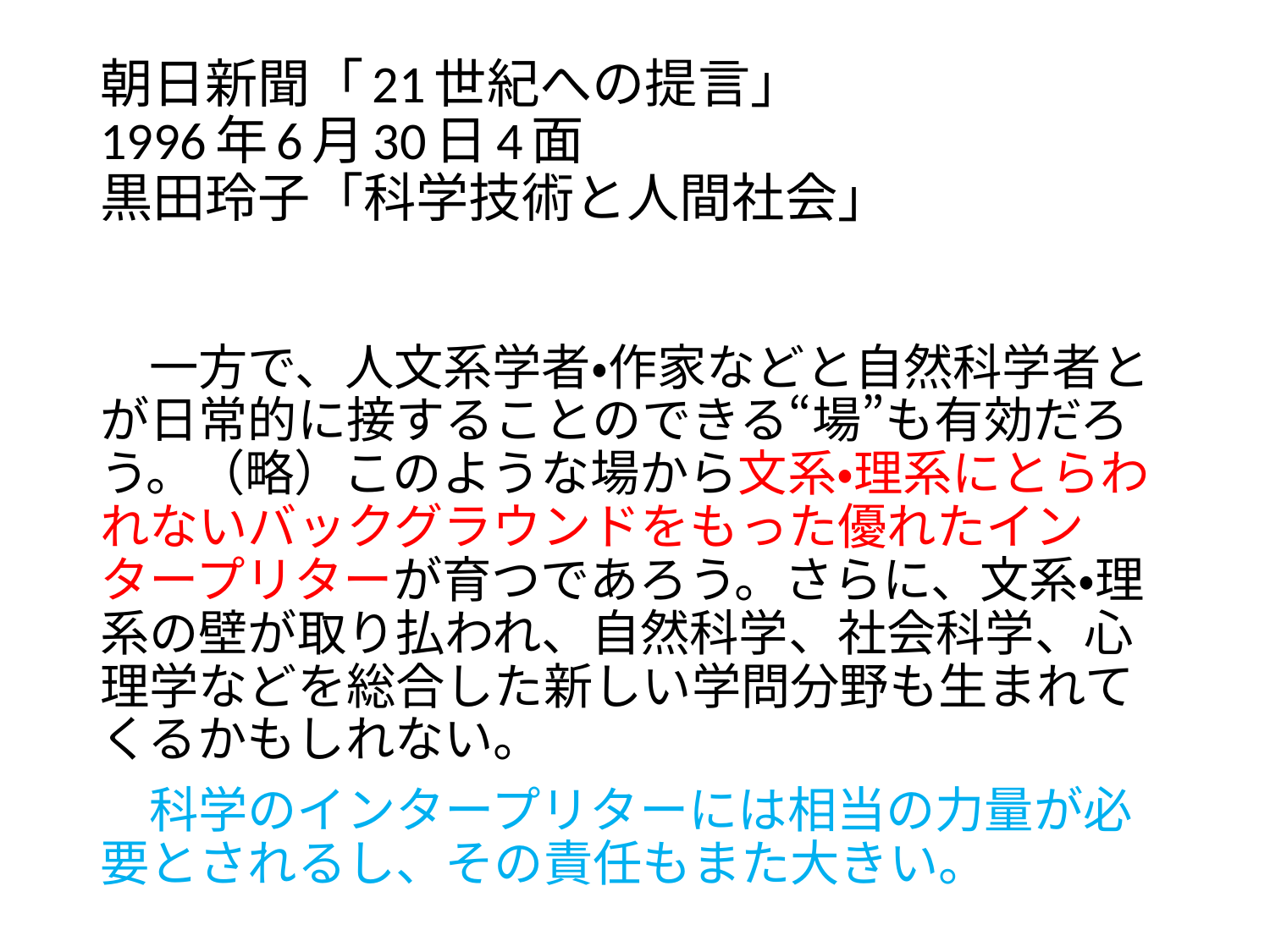

# 朝日新聞「21世紀への提言」 1996年6月30日4面 黒田玲子「科学技術と人間社会」
　一方で、人文系学者・作家などと自然科学者とが日常的に接することのできる“場”も有効だろう。（略）このような場から文系・理系にとらわれないバックグラウンドをもった優れたインタープリターが育つであろう。さらに、文系・理系の壁が取り払われ、自然科学、社会科学、心理学などを総合した新しい学問分野も生まれてくるかもしれない。
　科学のインタープリターには相当の力量が必要とされるし、その責任もまた大きい。